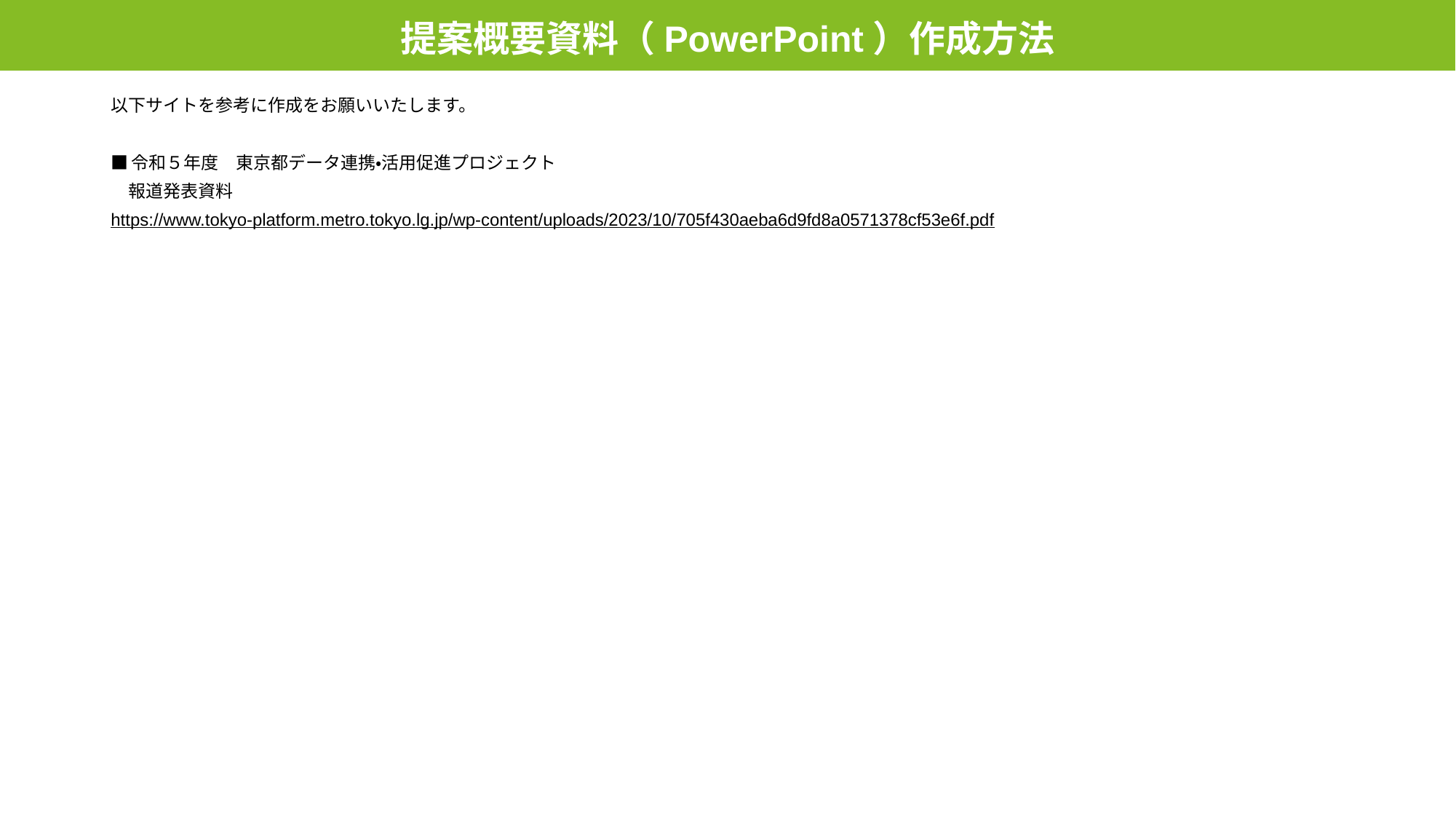

提案概要資料（PowerPoint）作成方法
以下サイトを参考に作成をお願いいたします。

■令和５年度　東京都データ連携・活用促進プロジェクト
　報道発表資料
https://www.tokyo-platform.metro.tokyo.lg.jp/wp-content/uploads/2023/10/705f430aeba6d9fd8a0571378cf53e6f.pdf